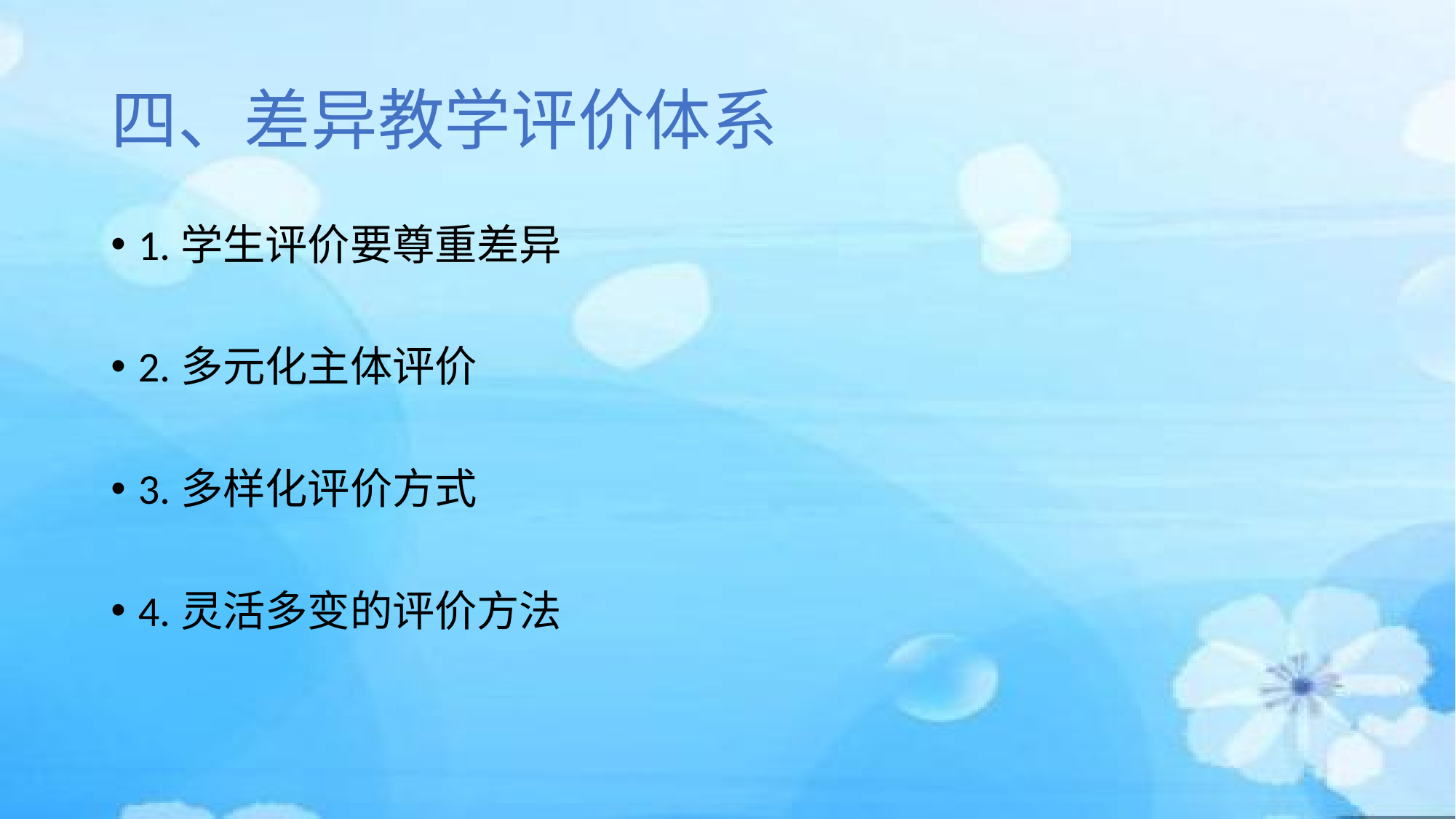

# 四、差异教学评价体系
1.学生评价要尊重差异

2.多元化主体评价

3.多样化评价方式

4.灵活多变的评价方法